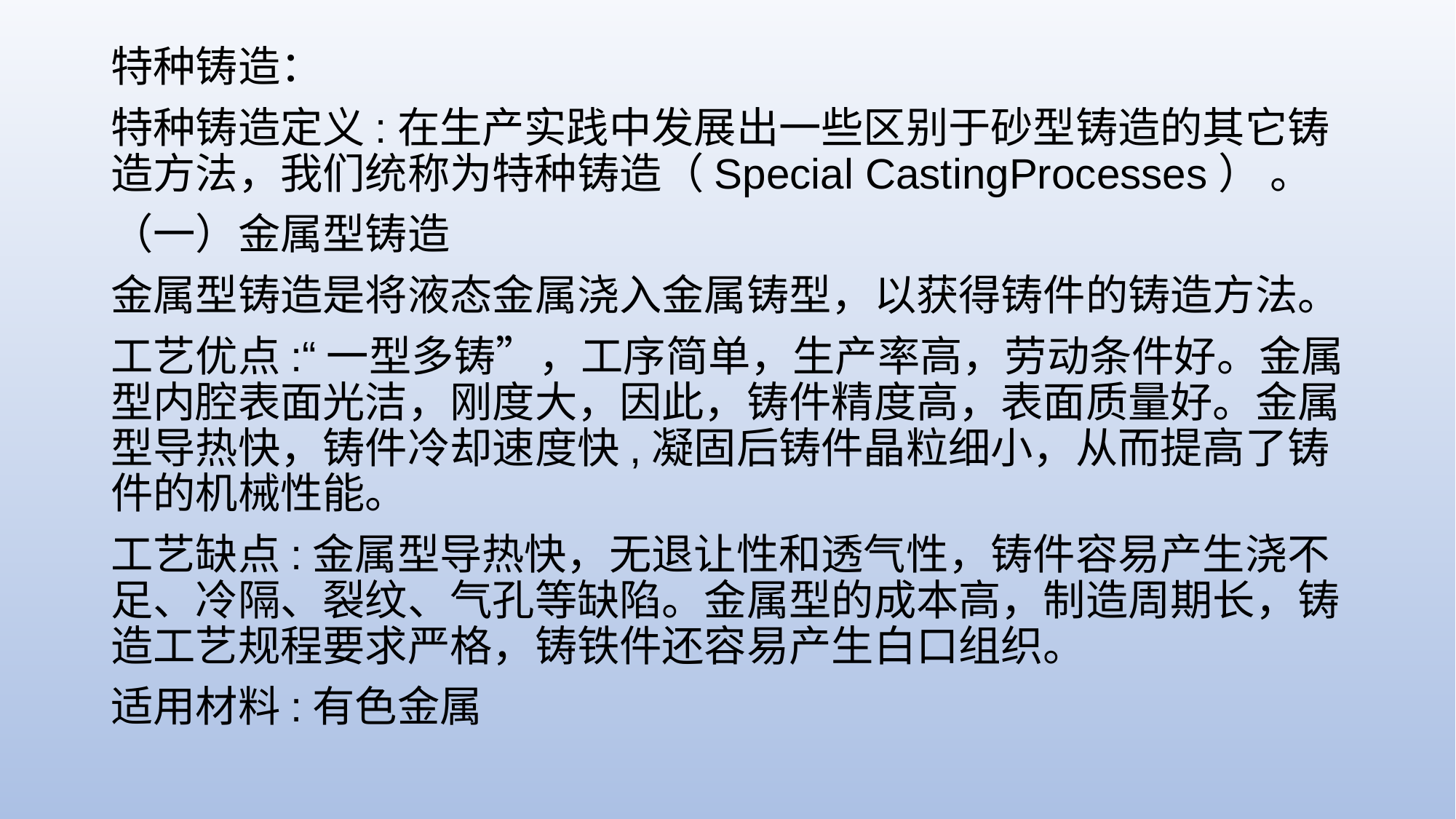

特种铸造：
特种铸造定义:在生产实践中发展出一些区别于砂型铸造的其它铸造方法，我们统称为特种铸造（Special CastingProcesses） 。
（一）金属型铸造
金属型铸造是将液态金属浇入金属铸型，以获得铸件的铸造方法。
工艺优点:“一型多铸”，工序简单，生产率高，劳动条件好。金属型内腔表面光洁，刚度大，因此，铸件精度高，表面质量好。金属型导热快，铸件冷却速度快,凝固后铸件晶粒细小，从而提高了铸件的机械性能。
工艺缺点:金属型导热快，无退让性和透气性，铸件容易产生浇不足、冷隔、裂纹、气孔等缺陷。金属型的成本高，制造周期长，铸造工艺规程要求严格，铸铁件还容易产生白口组织。
适用材料:有色金属